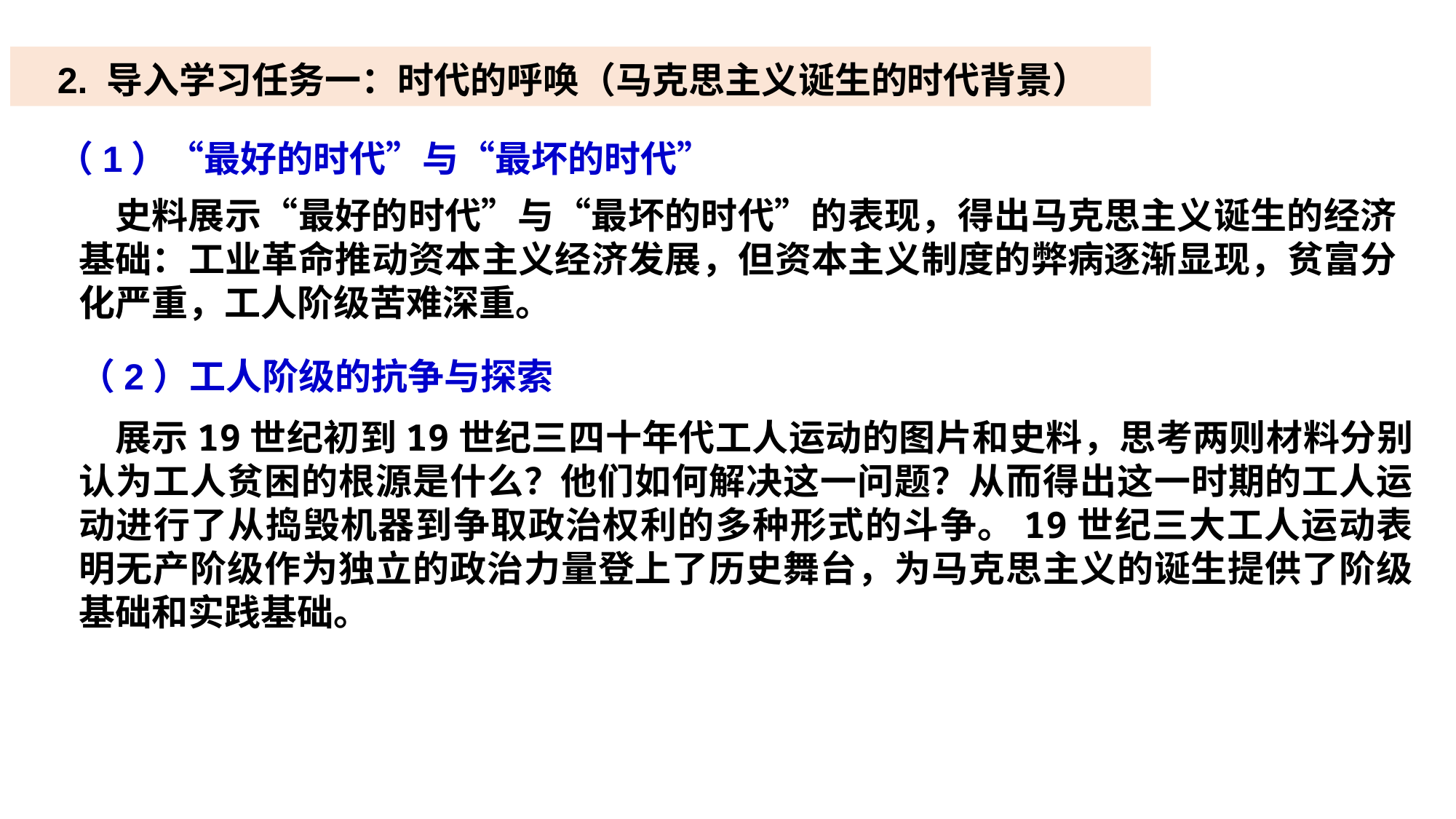

2. 导入学习任务一：时代的呼唤（马克思主义诞生的时代背景）
（1）“最好的时代”与“最坏的时代”
史料展示“最好的时代”与“最坏的时代”的表现，得出马克思主义诞生的经济基础：工业革命推动资本主义经济发展，但资本主义制度的弊病逐渐显现，贫富分化严重，工人阶级苦难深重。
（2）工人阶级的抗争与探索
展示19世纪初到19世纪三四十年代工人运动的图片和史料，思考两则材料分别认为工人贫困的根源是什么？他们如何解决这一问题？从而得出这一时期的工人运动进行了从捣毁机器到争取政治权利的多种形式的斗争。19世纪三大工人运动表明无产阶级作为独立的政治力量登上了历史舞台，为马克思主义的诞生提供了阶级基础和实践基础。